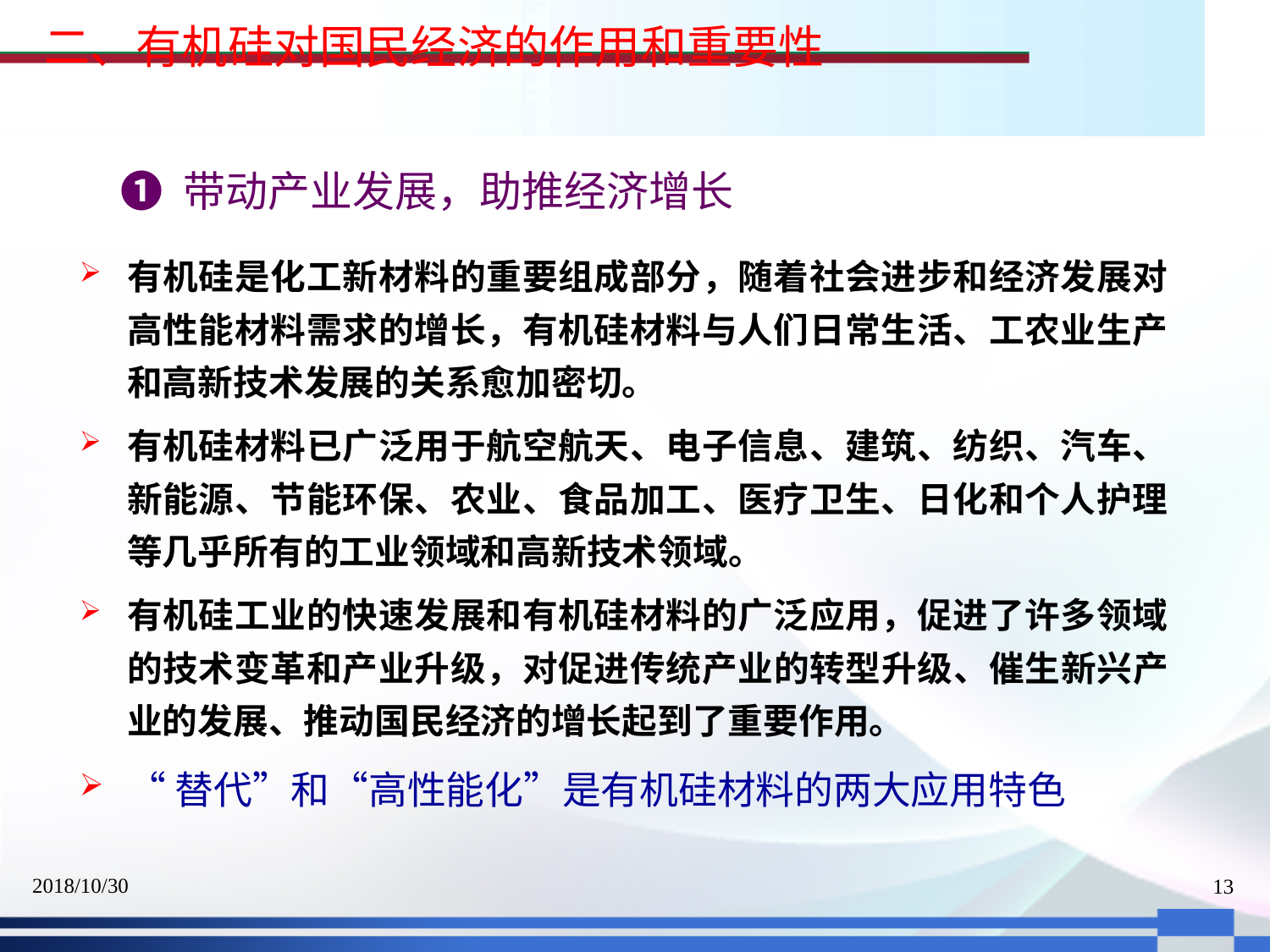

二、有机硅对国民经济的作用和重要性
❶ 带动产业发展，助推经济增长
有机硅是化工新材料的重要组成部分，随着社会进步和经济发展对高性能材料需求的增长，有机硅材料与人们日常生活、工农业生产和高新技术发展的关系愈加密切。
有机硅材料已广泛用于航空航天、电子信息、建筑、纺织、汽车、新能源、节能环保、农业、食品加工、医疗卫生、日化和个人护理等几乎所有的工业领域和高新技术领域。
有机硅工业的快速发展和有机硅材料的广泛应用，促进了许多领域的技术变革和产业升级，对促进传统产业的转型升级、催生新兴产业的发展、推动国民经济的增长起到了重要作用。
“替代”和“高性能化”是有机硅材料的两大应用特色